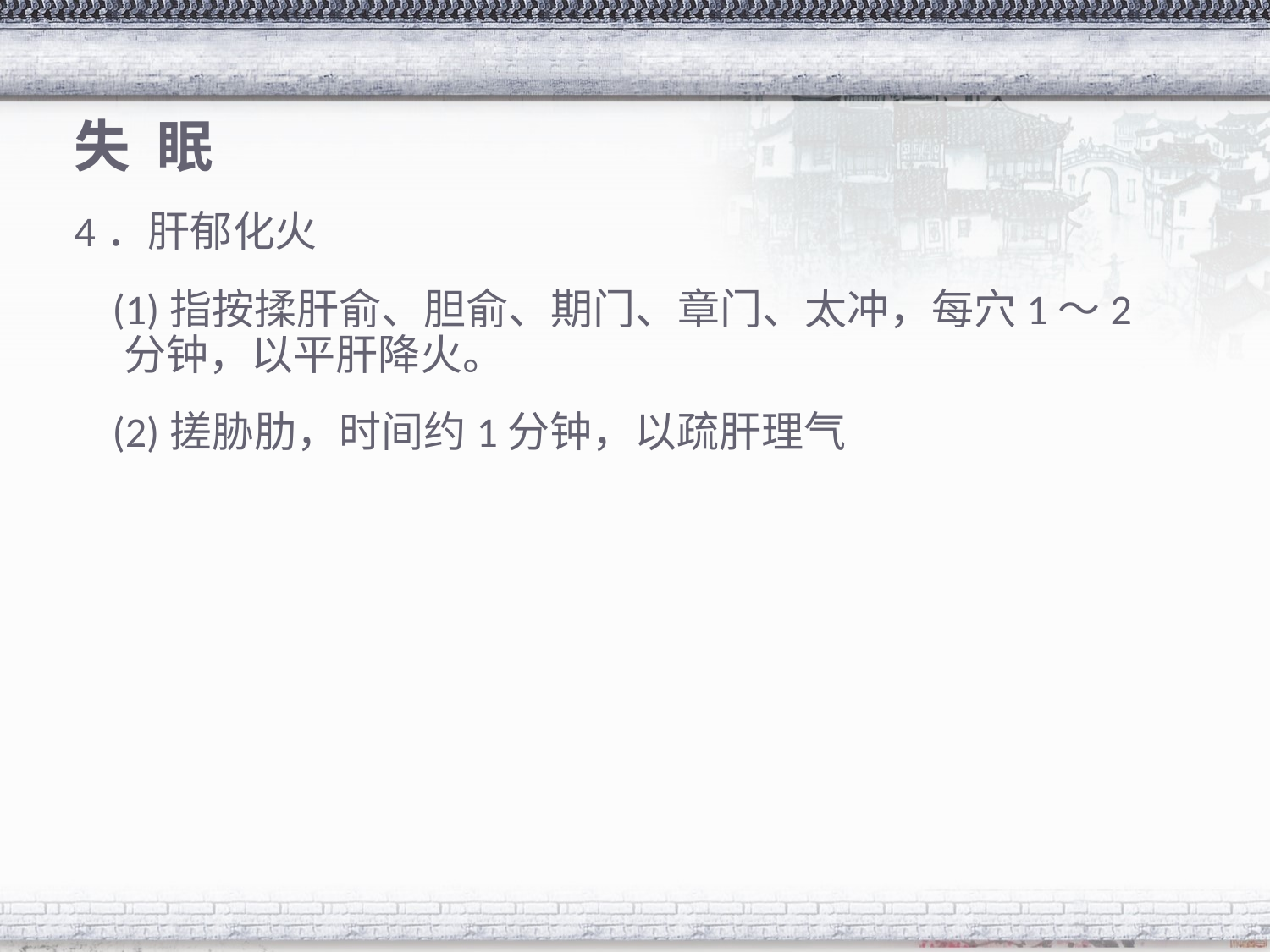

# 失  眠
4．肝郁化火
    (1)指按揉肝俞、胆俞、期门、章门、太冲，每穴1～2分钟，以平肝降火。
    (2)搓胁肋，时间约1分钟，以疏肝理气